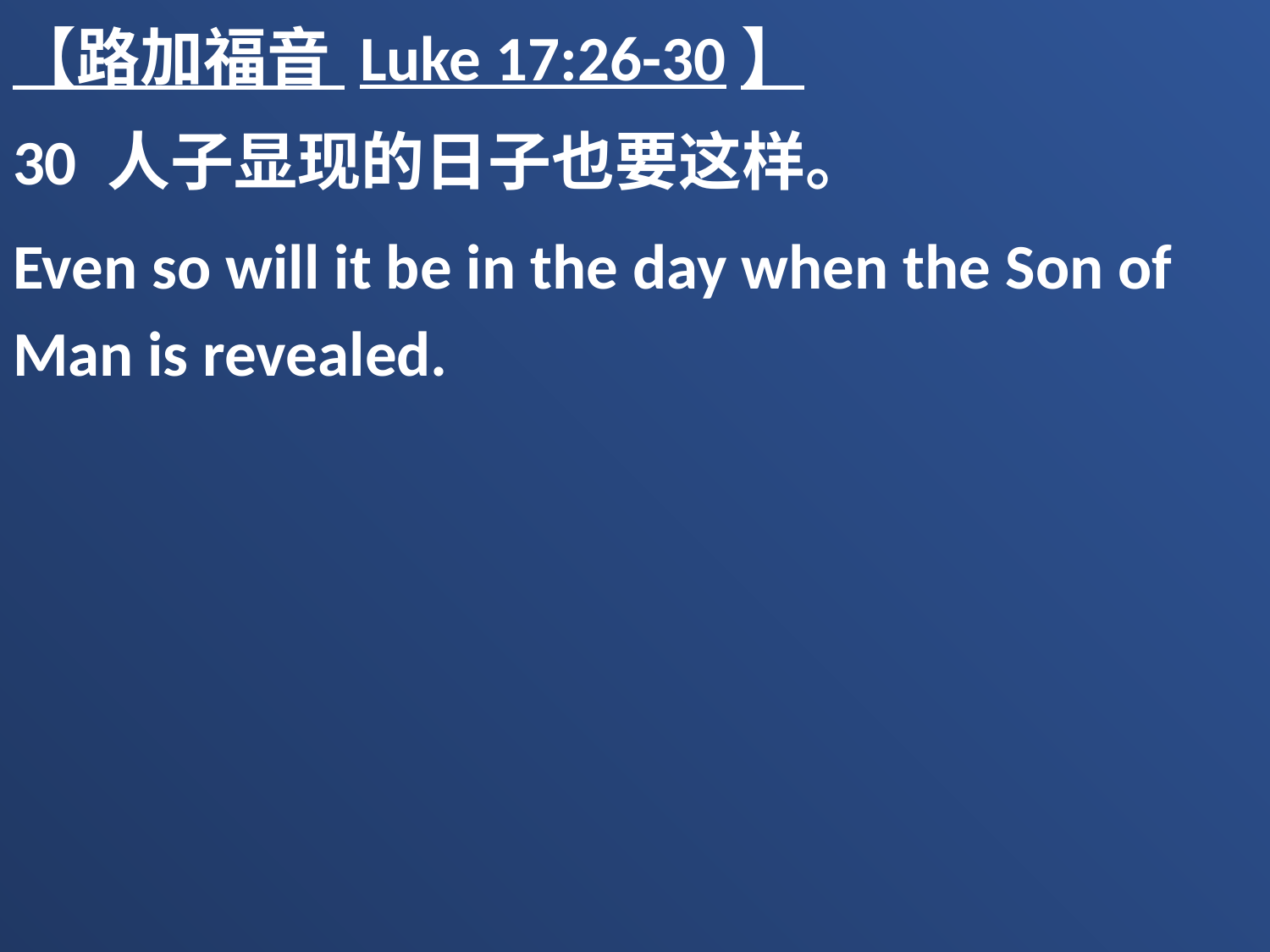

【路加福音 Luke 17:26-30】
30 人子显现的日子也要这样。
Even so will it be in the day when the Son of Man is revealed.